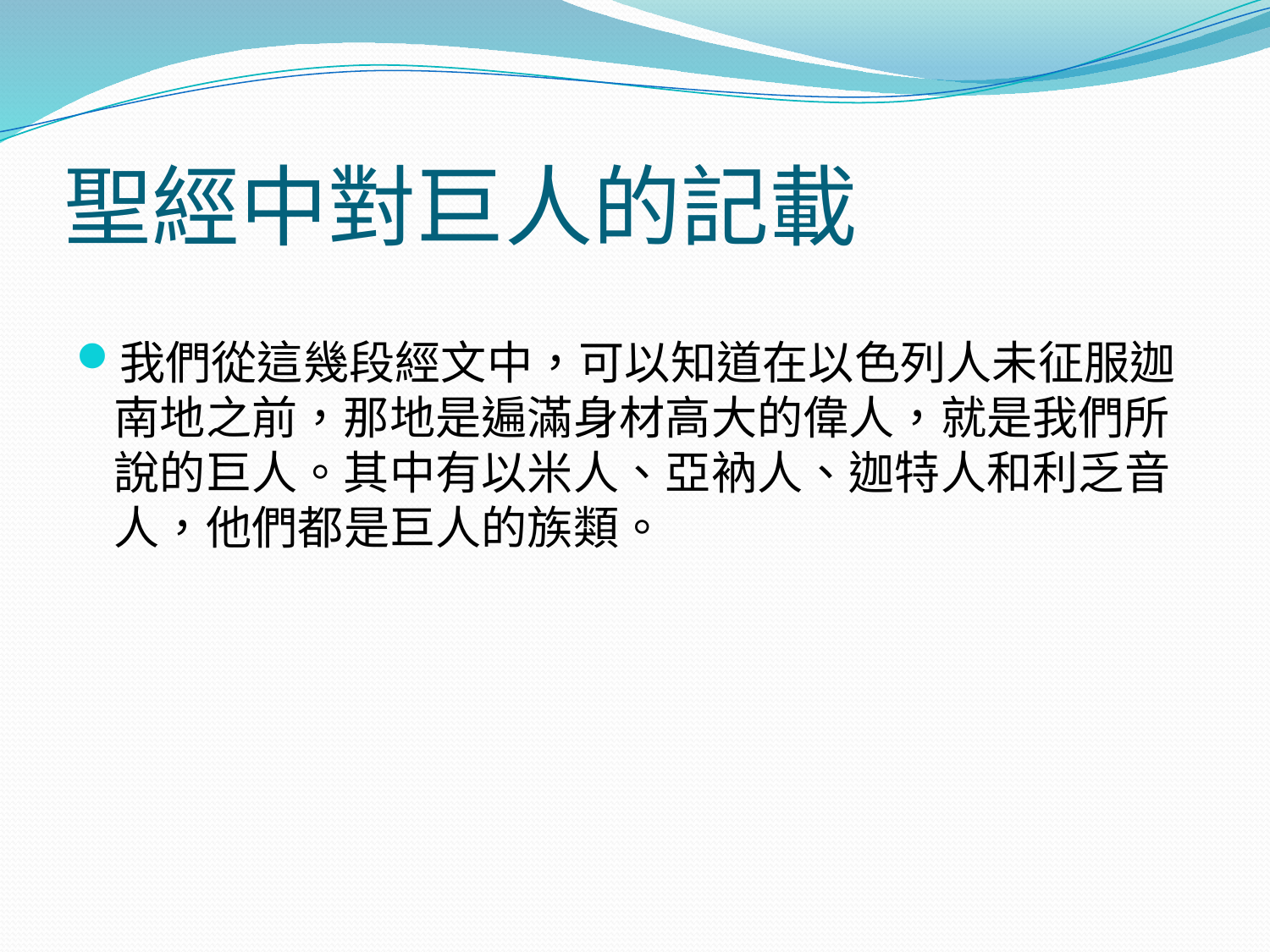

# 聖經中對巨人的記載
我們從這幾段經文中，可以知道在以色列人未征服迦南地之前，那地是遍滿身材高大的偉人，就是我們所說的巨人。其中有以米人、亞衲人、迦特人和利乏音人，他們都是巨人的族類。